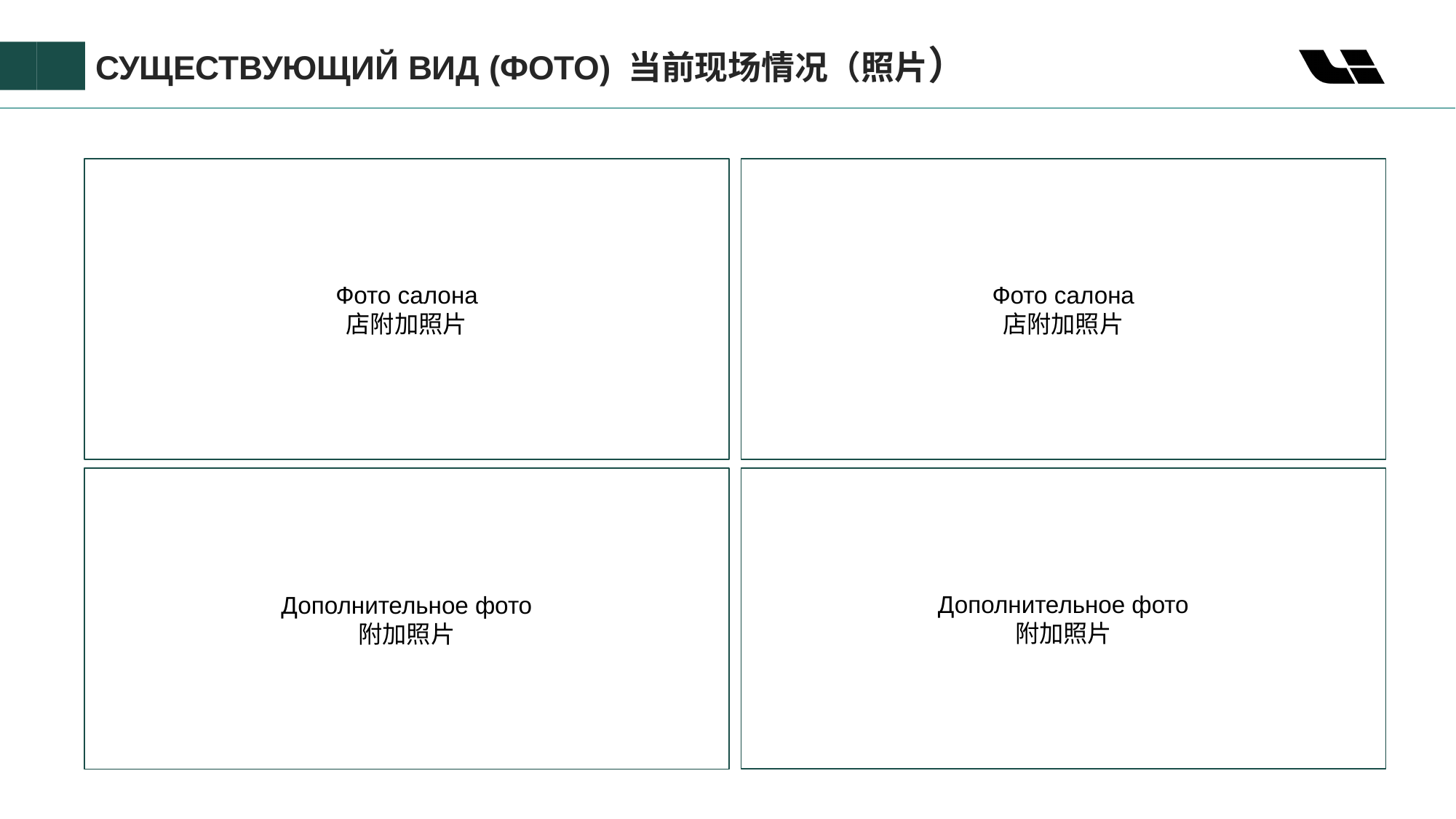

СУЩЕСТВУЮЩИЙ ВИД (ФОТО) 当前现场情况（照片）
Фото салона
店附加照片
Фото салона
店附加照片
Дополнительное фото
附加照片
Дополнительное фото
附加照片